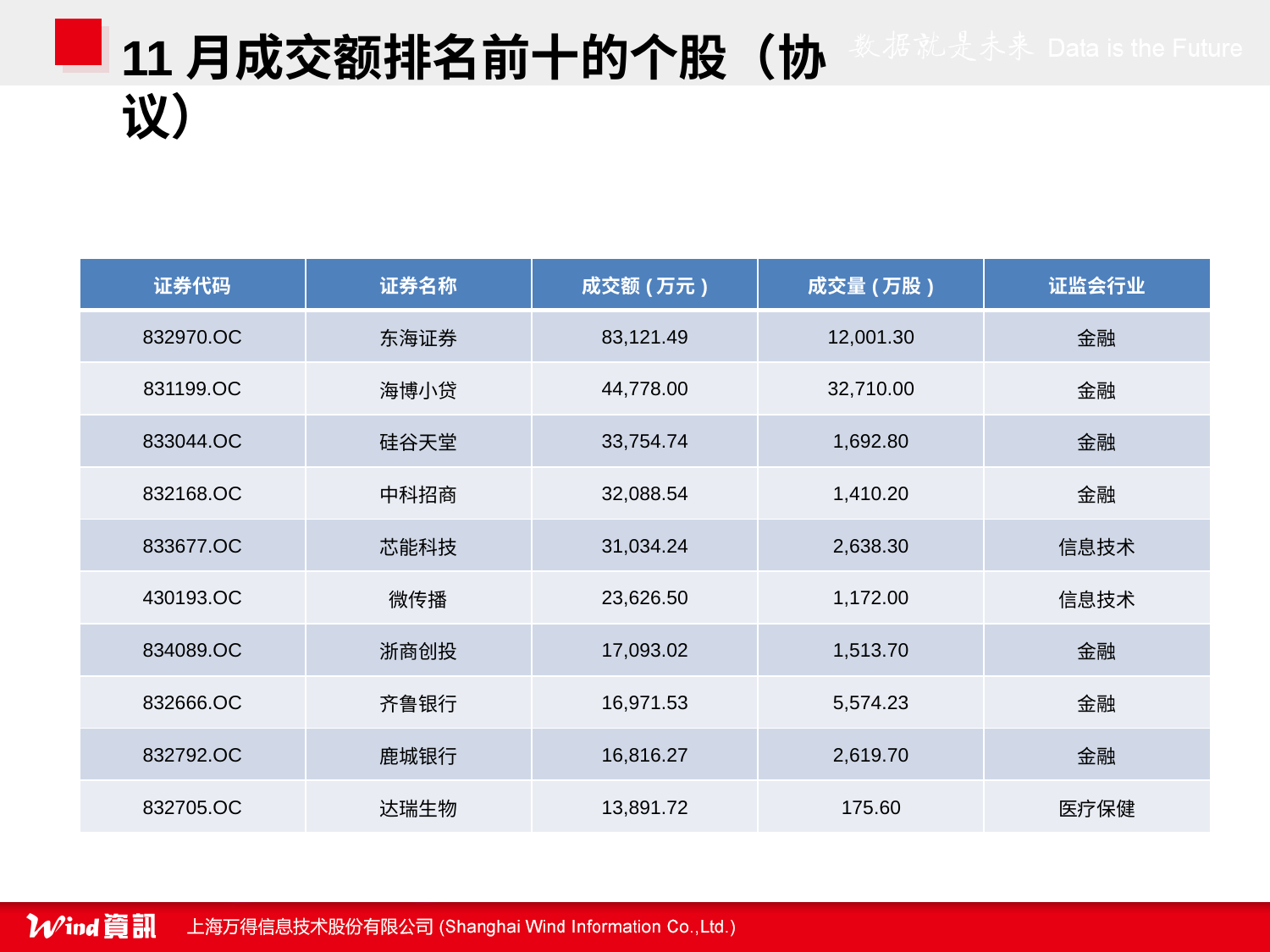

11月成交额排名前十的个股（协议）
| 证券代码 | 证券名称 | 成交额(万元) | 成交量(万股) | 证监会行业 |
| --- | --- | --- | --- | --- |
| 832970.OC | 东海证券 | 83,121.49 | 12,001.30 | 金融 |
| 831199.OC | 海博小贷 | 44,778.00 | 32,710.00 | 金融 |
| 833044.OC | 硅谷天堂 | 33,754.74 | 1,692.80 | 金融 |
| 832168.OC | 中科招商 | 32,088.54 | 1,410.20 | 金融 |
| 833677.OC | 芯能科技 | 31,034.24 | 2,638.30 | 信息技术 |
| 430193.OC | 微传播 | 23,626.50 | 1,172.00 | 信息技术 |
| 834089.OC | 浙商创投 | 17,093.02 | 1,513.70 | 金融 |
| 832666.OC | 齐鲁银行 | 16,971.53 | 5,574.23 | 金融 |
| 832792.OC | 鹿城银行 | 16,816.27 | 2,619.70 | 金融 |
| 832705.OC | 达瑞生物 | 13,891.72 | 175.60 | 医疗保健 |